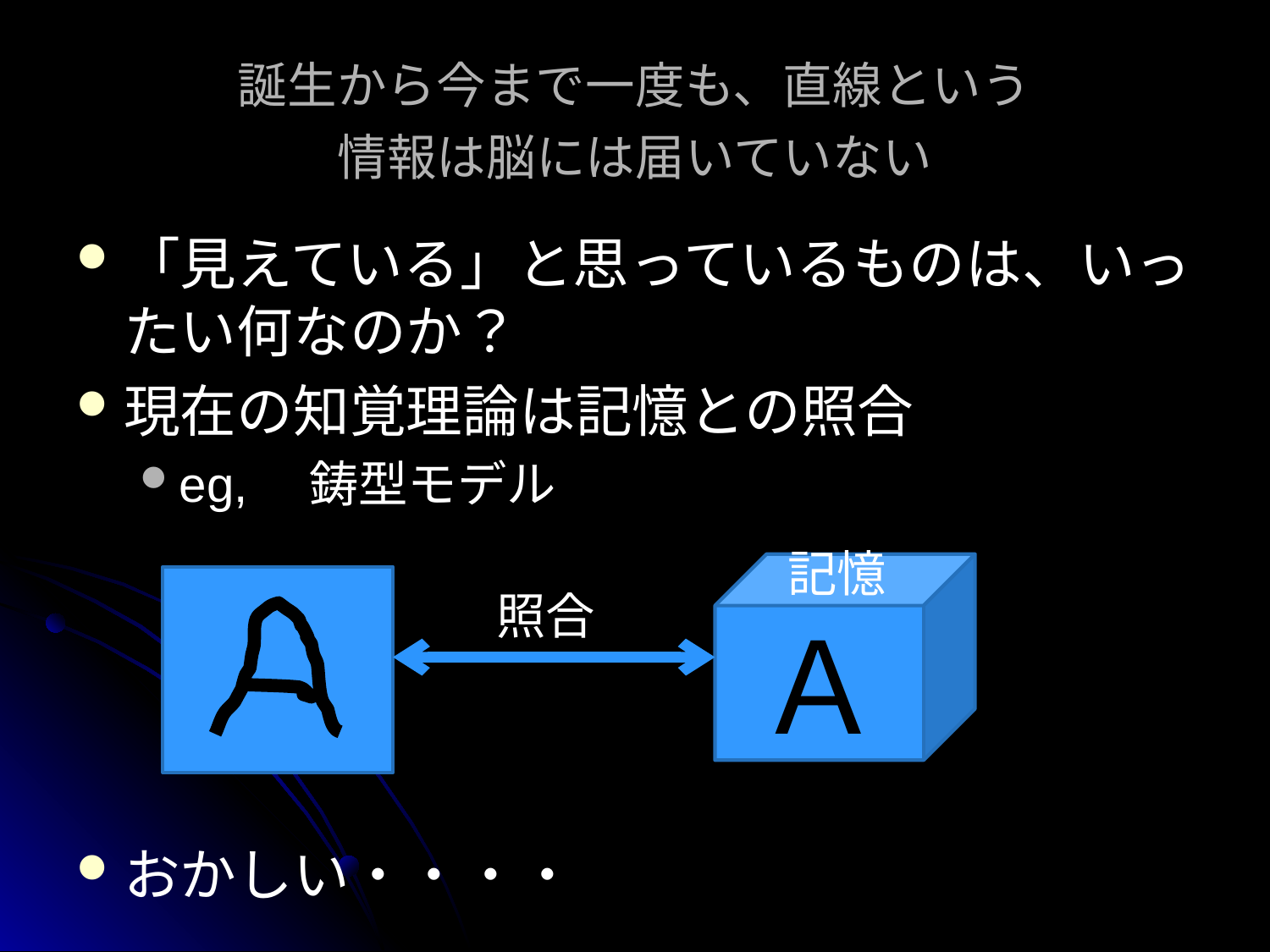

# 誕生から今まで一度も、直線という 情報は脳には届いていない
「見えている」と思っているものは、いったい何なのか？
現在の知覚理論は記憶との照合
eg,　鋳型モデル

おかしい・・・・
記憶
Ａ

照合